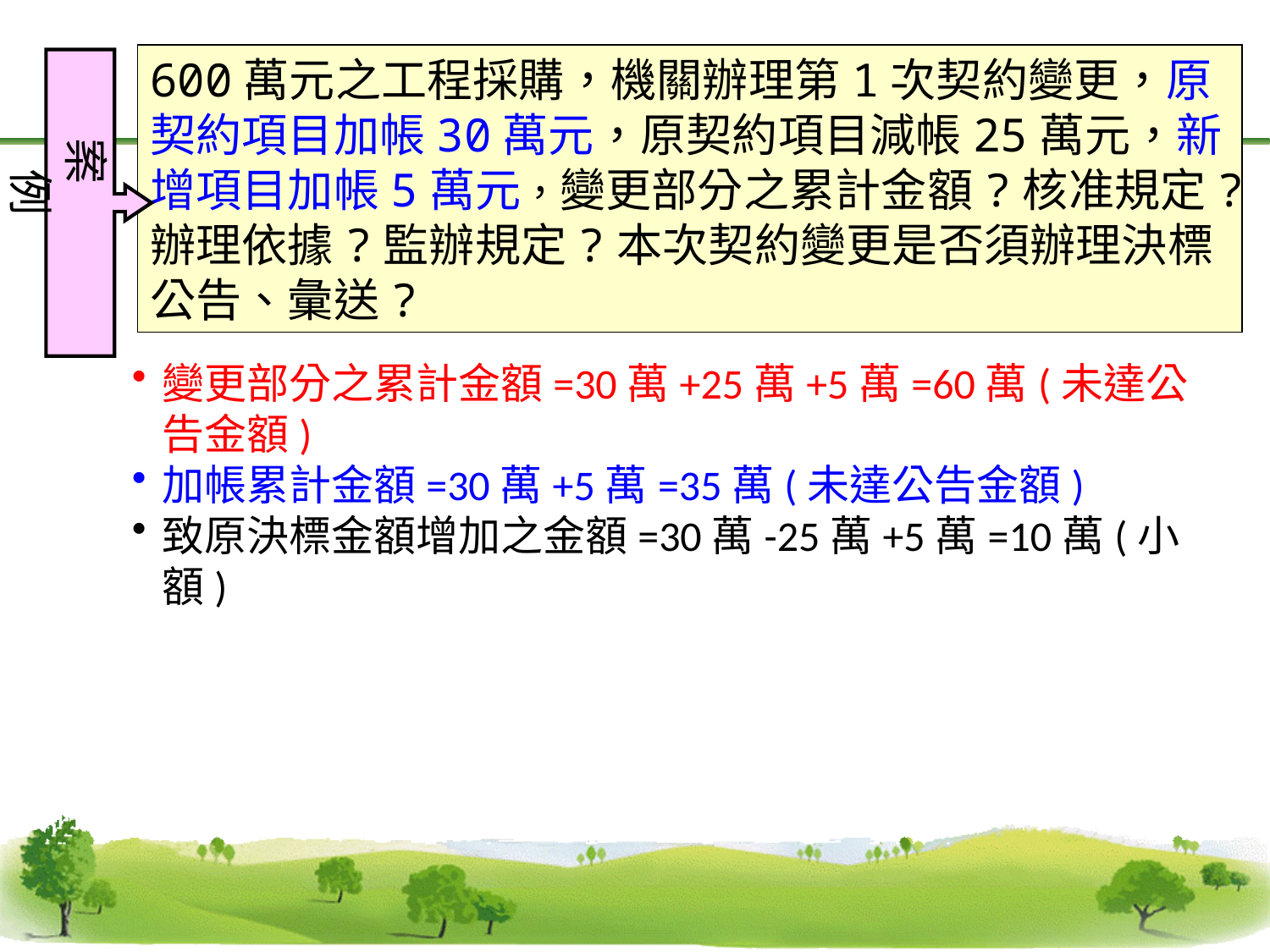

600萬元之工程採購，機關辦理第1次契約變更，原契約項目加帳30萬元，原契約項目減帳25萬元，新增項目加帳5萬元，變更部分之累計金額?核准規定?辦理依據?監辦規定?本次契約變更是否須辦理決標公告、彙送?

案       例
變更部分之累計金額=30萬+25萬+5萬=60萬(未達公告金額)
加帳累計金額=30萬+5萬=35萬(未達公告金額)
致原決標金額增加之金額=30萬-25萬+5萬=10萬(小額)